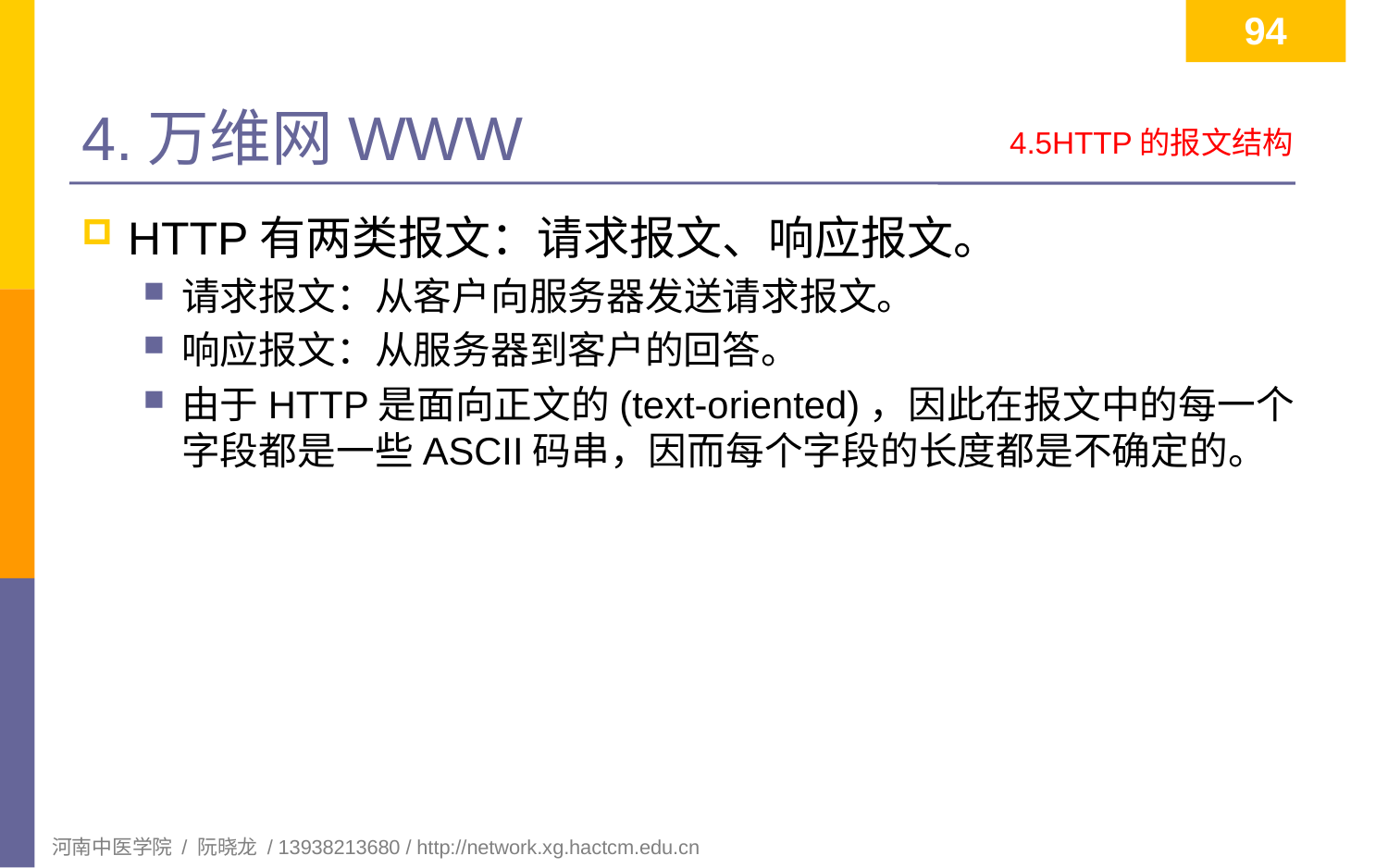

94
# 4.万维网WWW
4.5HTTP的报文结构
HTTP有两类报文：请求报文、响应报文。
请求报文：从客户向服务器发送请求报文。
响应报文：从服务器到客户的回答。
由于HTTP是面向正文的(text-oriented)，因此在报文中的每一个字段都是一些ASCII码串，因而每个字段的长度都是不确定的。